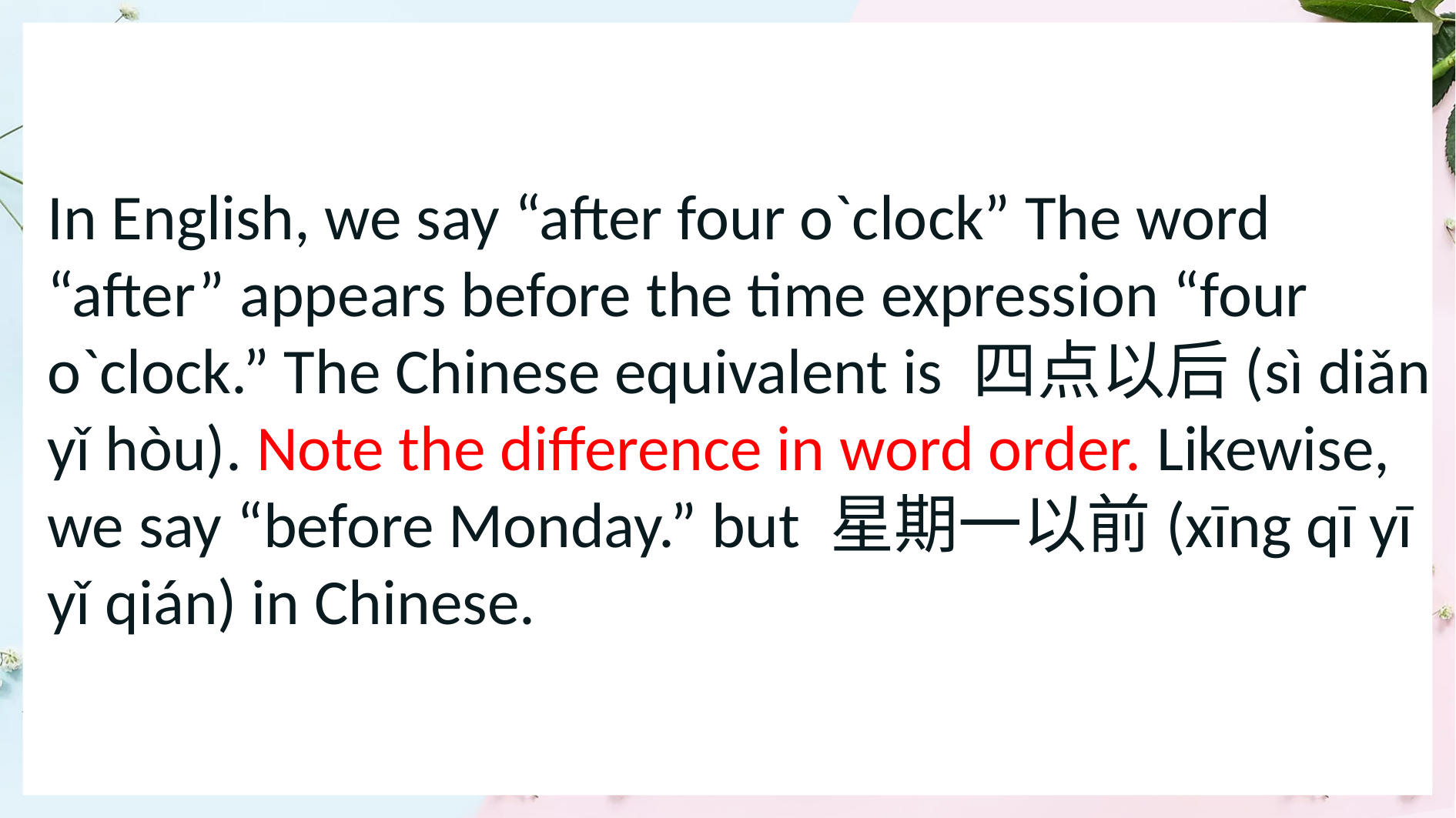

In English, we say “after four o`clock” The word “after” appears before the time expression “four o`clock.” The Chinese equivalent is 四点以后(sì diǎn yǐ hòu). Note the difference in word order. Likewise, we say “before Monday.” but 星期一以前(xīng qī yī yǐ qián) in Chinese.
1